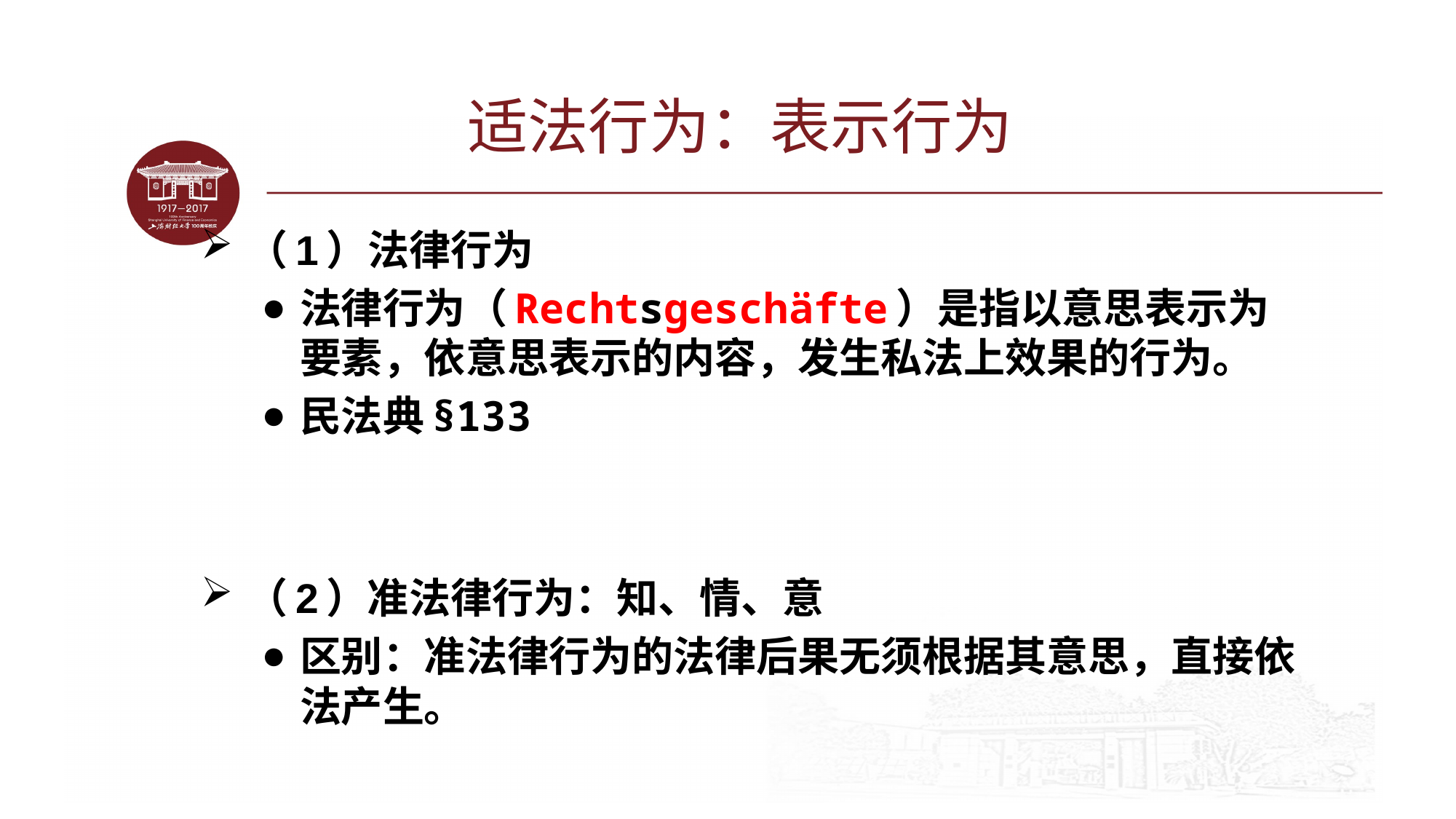

# 适法行为：表示行为
（1）法律行为
法律行为（Rechtsgeschäfte）是指以意思表示为要素，依意思表示的内容，发生私法上效果的行为。
民法典§133

（2）准法律行为：知、情、意
区别：准法律行为的法律后果无须根据其意思，直接依法产生。